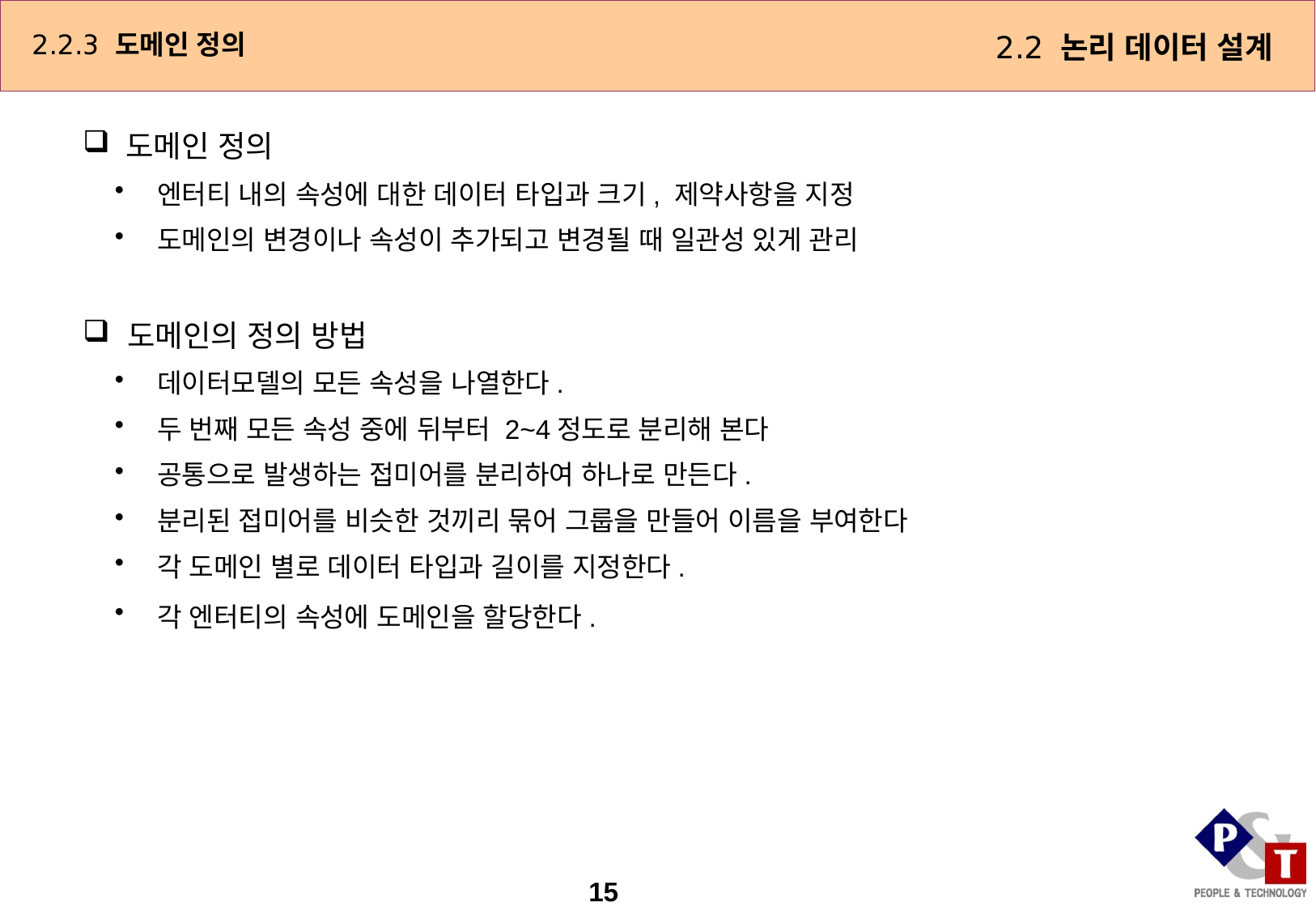

2.2.3 도메인 정의
2.2 논리 데이터 설계
 도메인 정의
 엔터티 내의 속성에 대한 데이터 타입과 크기, 제약사항을 지정
 도메인의 변경이나 속성이 추가되고 변경될 때 일관성 있게 관리

 도메인의 정의 방법
 데이터모델의 모든 속성을 나열한다.
 두 번째 모든 속성 중에 뒤부터 2~4정도로 분리해 본다
 공통으로 발생하는 접미어를 분리하여 하나로 만든다.
 분리된 접미어를 비슷한 것끼리 묶어 그룹을 만들어 이름을 부여한다
 각 도메인 별로 데이터 타입과 길이를 지정한다.
 각 엔터티의 속성에 도메인을 할당한다.